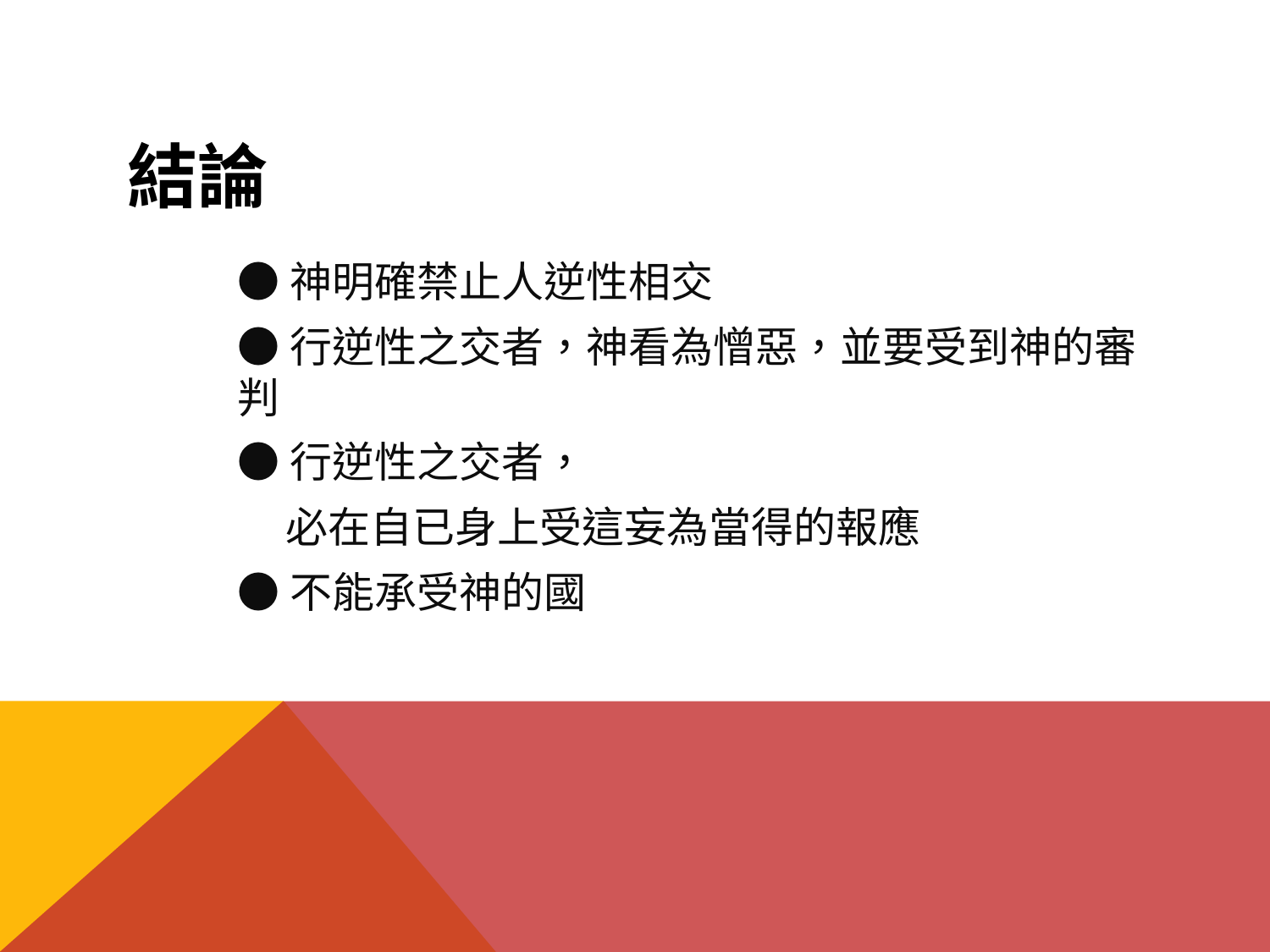

# 結論
●神明確禁止人逆性相交
●行逆性之交者，神看為憎惡，並要受到神的審判
●行逆性之交者，
    必在自已身上受這妄為當得的報應
●不能承受神的國